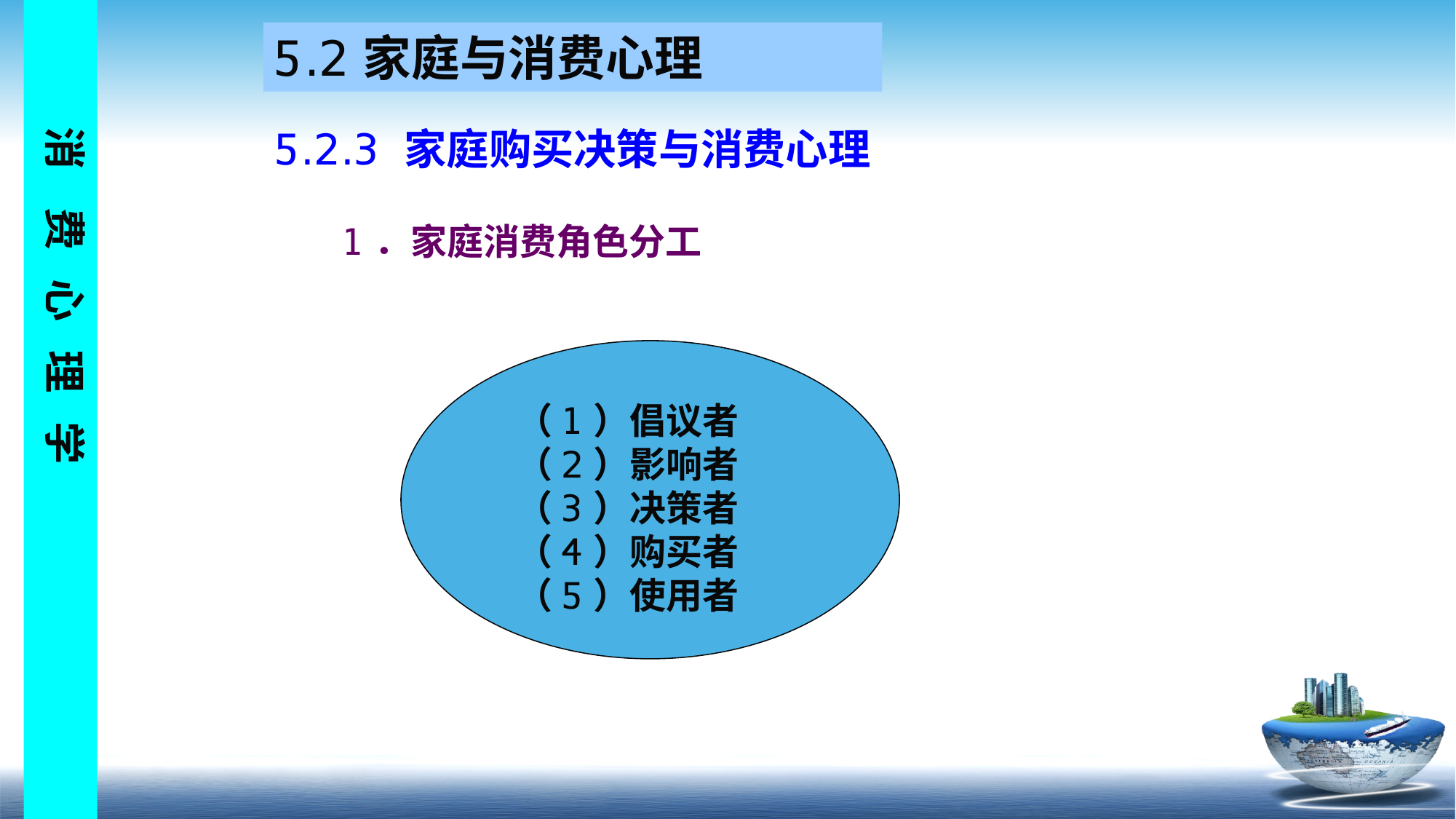

5.2家庭与消费心理
5.2.3 家庭购买决策与消费心理
 1．家庭消费角色分工

（1）倡议者
（2）影响者
（3）决策者
（4）购买者
（5）使用者